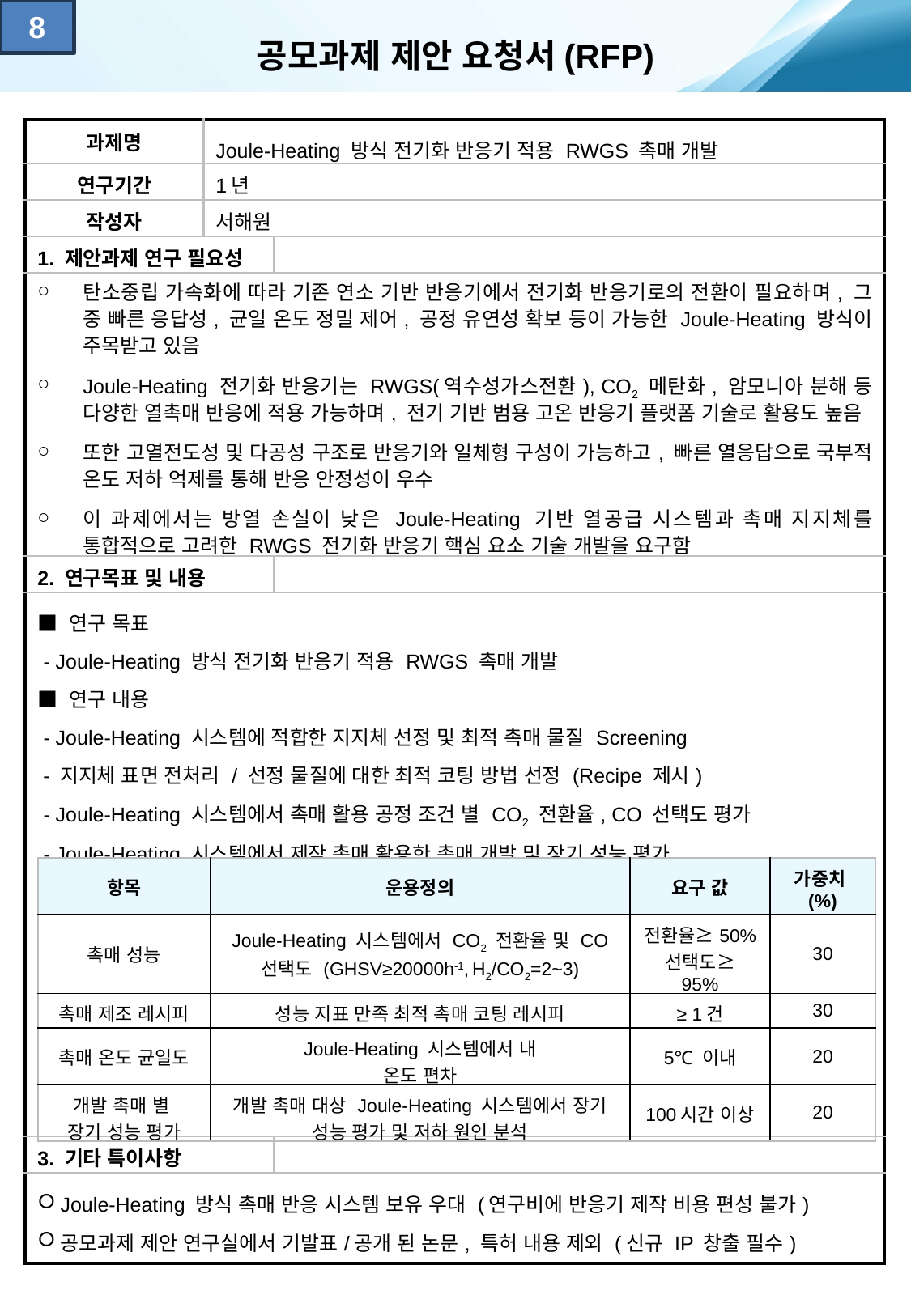

8
공모과제 제안 요청서(RFP)
| 과제명 | Joule-Heating 방식 전기화 반응기 적용 RWGS 촉매 개발 |  |
| --- | --- | --- |
| 연구기간 | 1년 |  |
| 작성자 | 서해원 |  |
| 1. 제안과제 연구 필요성 |  |  |
| 탄소중립 가속화에 따라 기존 연소 기반 반응기에서 전기화 반응기로의 전환이 필요하며, 그 중 빠른 응답성, 균일 온도 정밀 제어, 공정 유연성 확보 등이 가능한 Joule-Heating 방식이 주목받고 있음 Joule-Heating 전기화 반응기는 RWGS(역수성가스전환), CO2 메탄화, 암모니아 분해 등 다양한 열촉매 반응에 적용 가능하며, 전기 기반 범용 고온 반응기 플랫폼 기술로 활용도 높음 또한 고열전도성 및 다공성 구조로 반응기와 일체형 구성이 가능하고, 빠른 열응답으로 국부적 온도 저하 억제를 통해 반응 안정성이 우수 이 과제에서는 방열 손실이 낮은 Joule-Heating 기반 열공급 시스템과 촉매 지지체를 통합적으로 고려한 RWGS 전기화 반응기 핵심 요소 기술 개발을 요구함 |  |  |
| 2. 연구목표 및 내용 |  |  |
| ■ 연구 목표 - Joule-Heating 방식 전기화 반응기 적용 RWGS 촉매 개발 ■ 연구 내용 - Joule-Heating 시스템에 적합한 지지체 선정 및 최적 촉매 물질 Screening - 지지체 표면 전처리 / 선정 물질에 대한 최적 코팅 방법 선정 (Recipe 제시) - Joule-Heating 시스템에서 촉매 활용 공정 조건 별 CO2 전환율, CO 선택도 평가 - Joule-Heating 시스템에서 제작 촉매 활용한 촉매 개발 및 장기 성능 평가 - 장기 평가 후 촉매 성능 저하 원인 규명 (촉매 열화 메커니즘) |  |  |
| 3. 기타 특이사항 |  |  |
| Joule-Heating 방식 촉매 반응 시스템 보유 우대 (연구비에 반응기 제작 비용 편성 불가) 공모과제 제안 연구실에서 기발표/공개 된 논문, 특허 내용 제외 (신규 IP 창출 필수) |  |  |
| 항목 | 운용정의 | 요구 값 | 가중치(%) |
| --- | --- | --- | --- |
| 촉매 성능 | Joule-Heating 시스템에서 CO2 전환율 및 CO 선택도 (GHSV≥20000h-1, H2/CO2=2~3) | 전환율≥50% 선택도≥ 95% | 30 |
| 촉매 제조 레시피 | 성능 지표 만족 최적 촉매 코팅 레시피 | ≥ 1건 | 30 |
| 촉매 온도 균일도 | Joule-Heating 시스템에서 내 온도 편차 | 5℃ 이내 | 20 |
| 개발 촉매 별 장기 성능 평가 | 개발 촉매 대상 Joule-Heating 시스템에서 장기 성능 평가 및 저하 원인 분석 | 100시간 이상 | 20 |